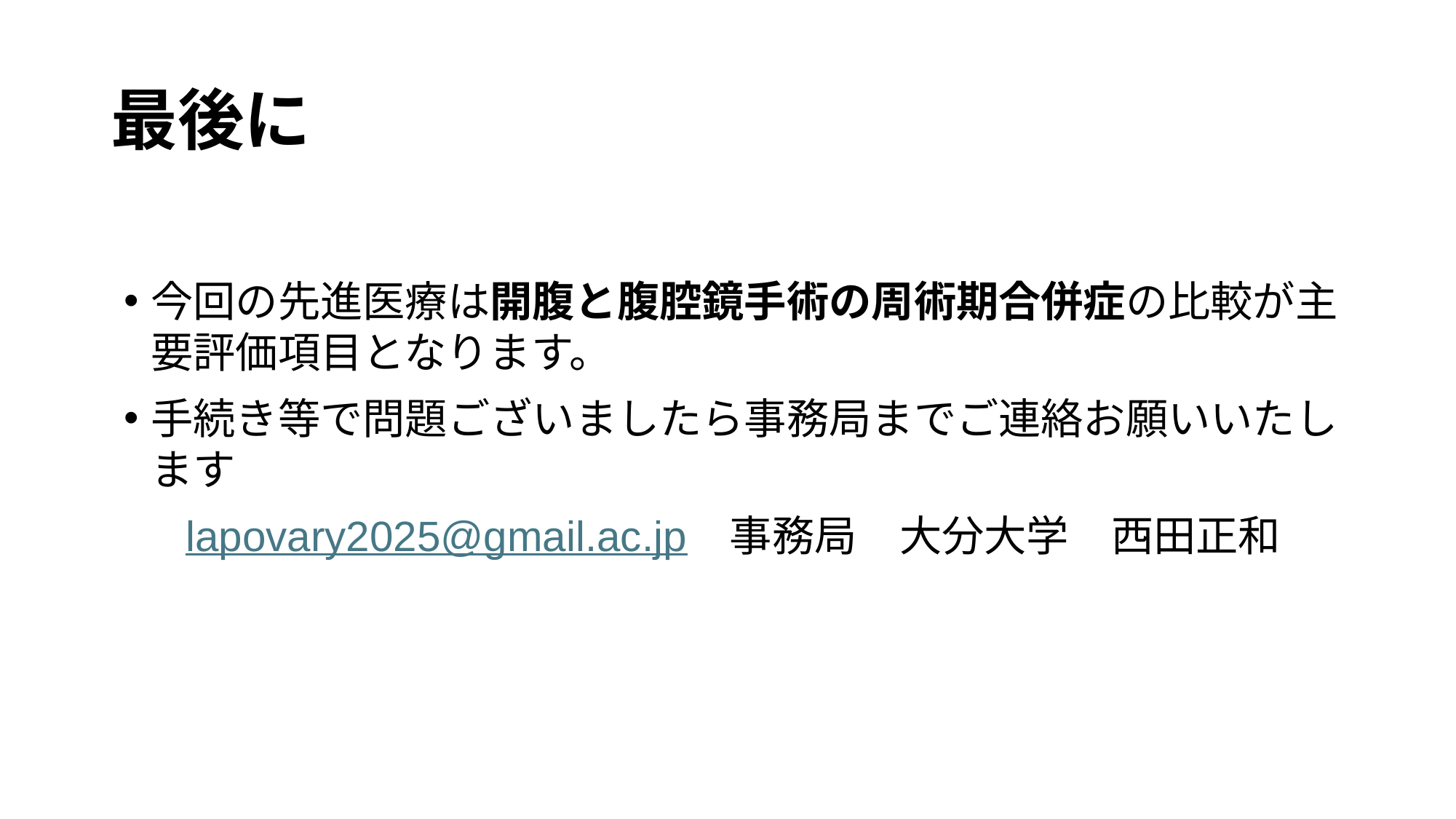

# 最後に
今回の先進医療は開腹と腹腔鏡手術の周術期合併症の比較が主要評価項目となります。
手続き等で問題ございましたら事務局までご連絡お願いいたします
　 lapovary2025@gmail.ac.jp　事務局　大分大学　西田正和